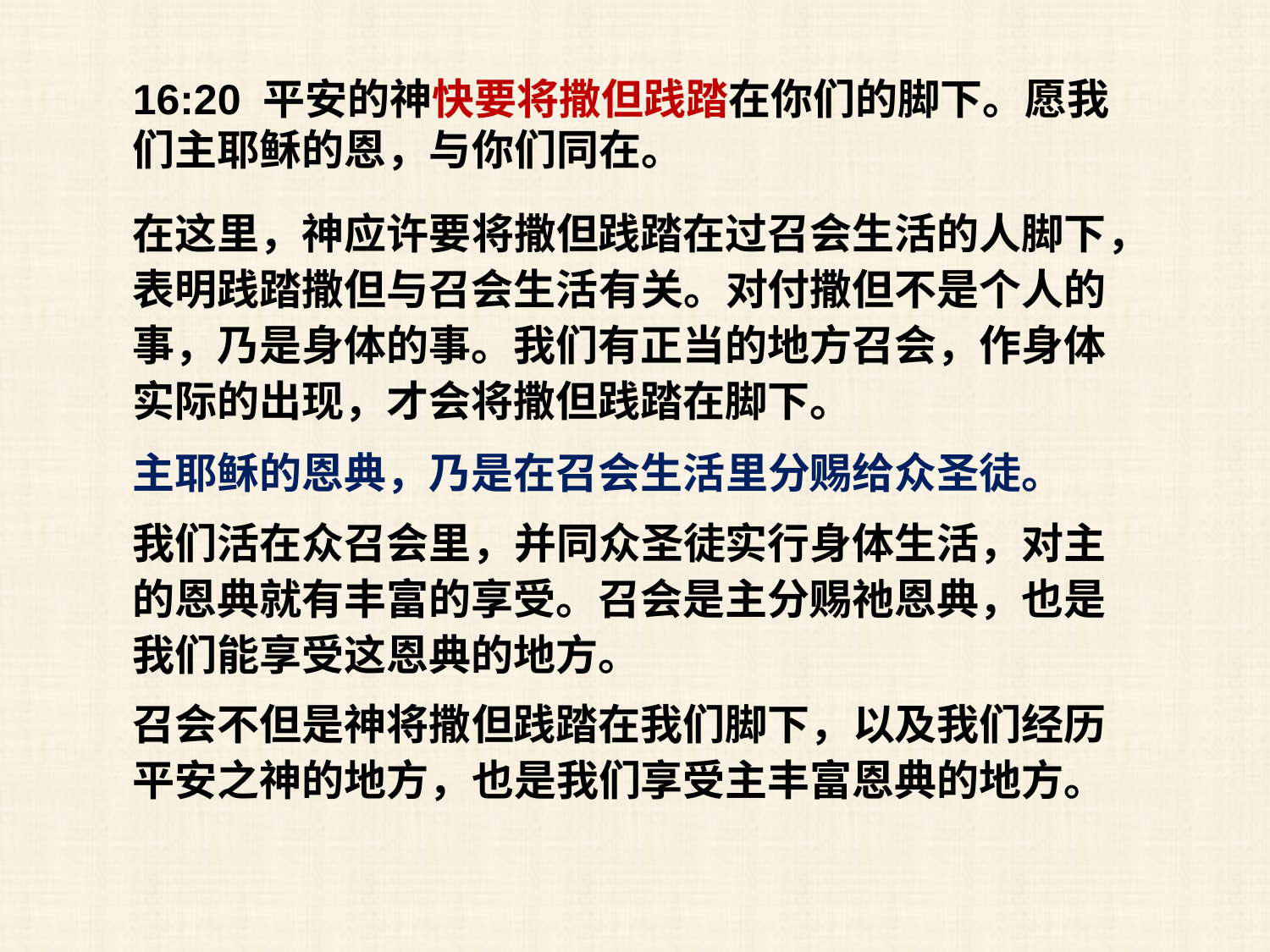

16:20 平安的神快要将撒但践踏在你们的脚下。愿我们主耶稣的恩，与你们同在。
在这里，神应许要将撒但践踏在过召会生活的人脚下，表明践踏撒但与召会生活有关。对付撒但不是个人的事，乃是身体的事。我们有正当的地方召会，作身体实际的出现，才会将撒但践踏在脚下。
主耶稣的恩典，乃是在召会生活里分赐给众圣徒。
我们活在众召会里，并同众圣徒实行身体生活，对主的恩典就有丰富的享受。召会是主分赐祂恩典，也是我们能享受这恩典的地方。
召会不但是神将撒但践踏在我们脚下，以及我们经历平安之神的地方，也是我们享受主丰富恩典的地方。